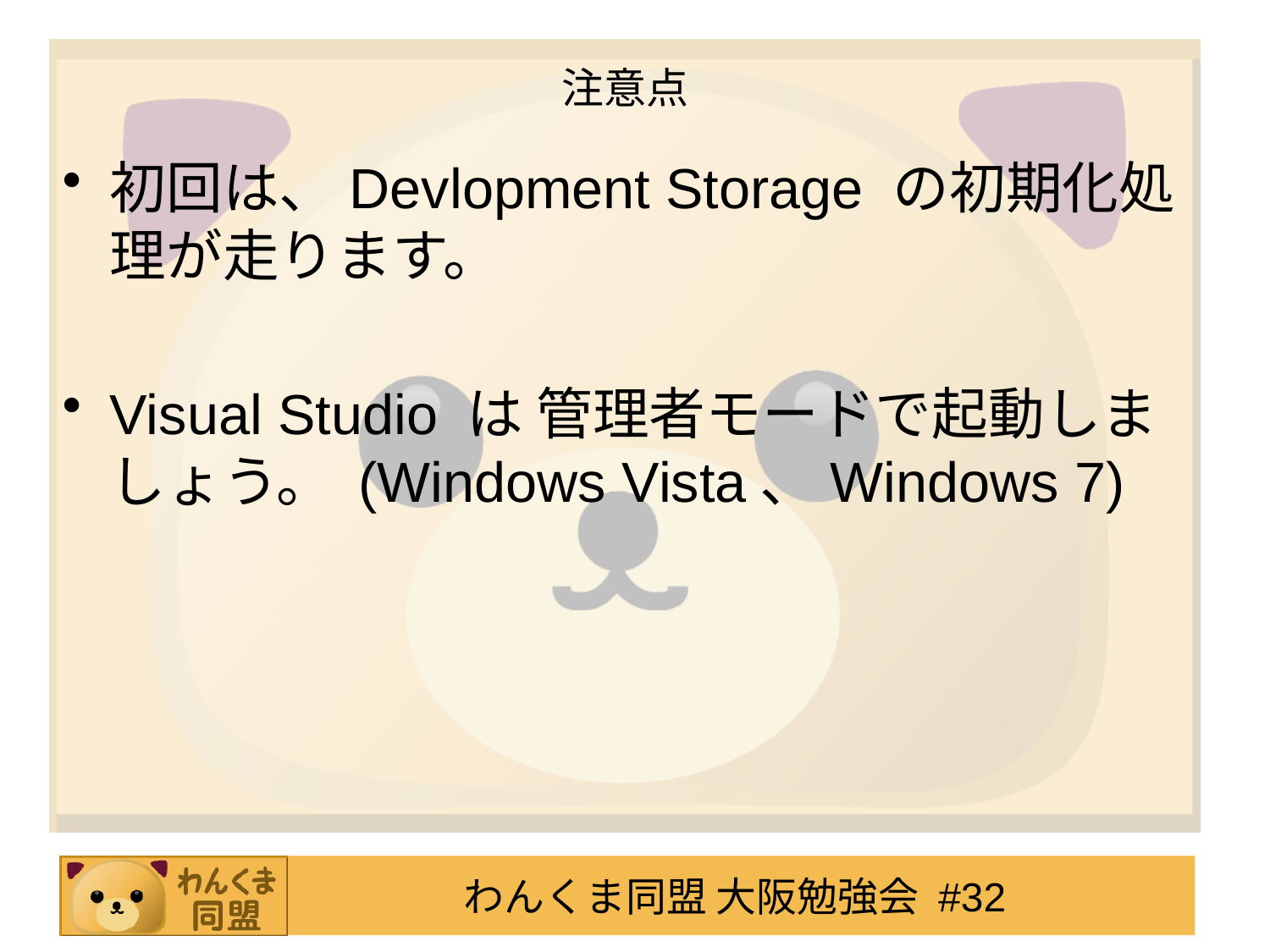

# 注意点
初回は、Devlopment Storage の初期化処理が走ります。

Visual Studio は 管理者モードで起動しましょう。 (Windows Vista、Windows 7)